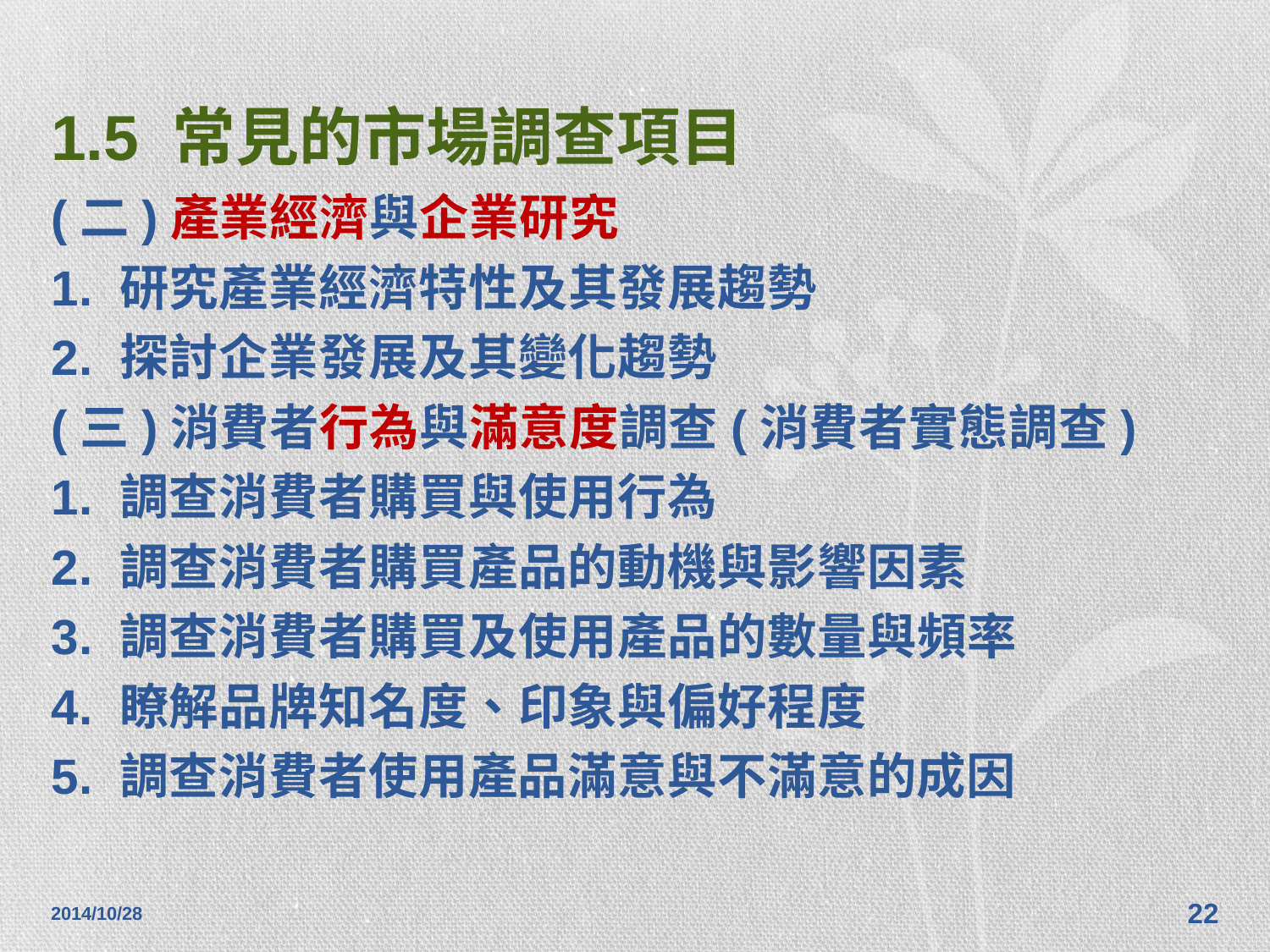

# 1.5 常見的市場調查項目
(二)產業經濟與企業研究
1. 研究產業經濟特性及其發展趨勢
2. 探討企業發展及其變化趨勢
(三)消費者行為與滿意度調查(消費者實態調查)
1. 調查消費者購買與使用行為
2. 調查消費者購買產品的動機與影響因素
3. 調查消費者購買及使用產品的數量與頻率
4. 瞭解品牌知名度、印象與偏好程度
5. 調查消費者使用產品滿意與不滿意的成因

2014/10/28
22